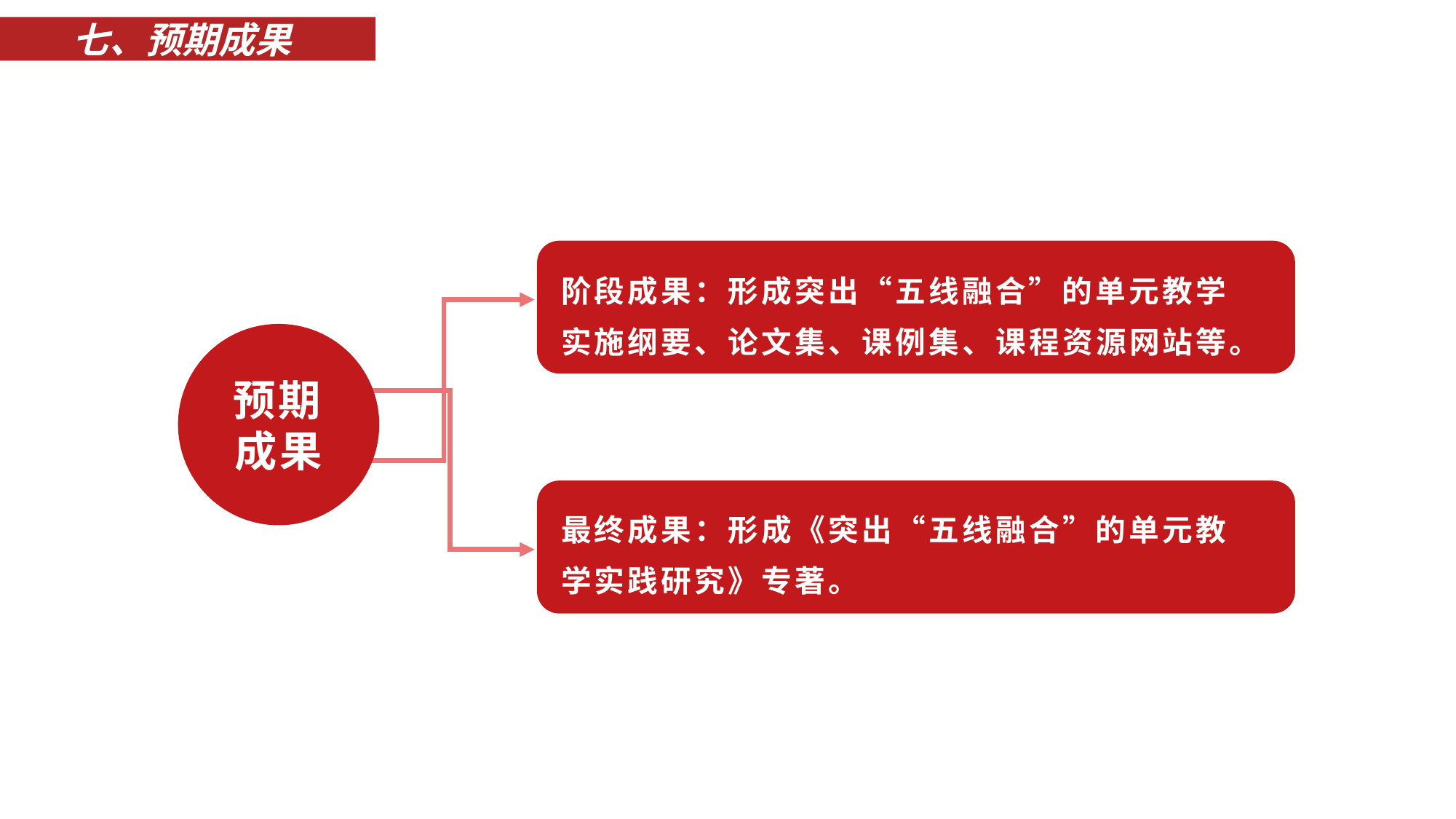

七、预期成果

阶段成果：形成突出“五线融合”的单元教学实施纲要、论文集、课例集、课程资源网站等。
预期成果

最终成果：形成《突出“五线融合”的单元教学实践研究》专著。